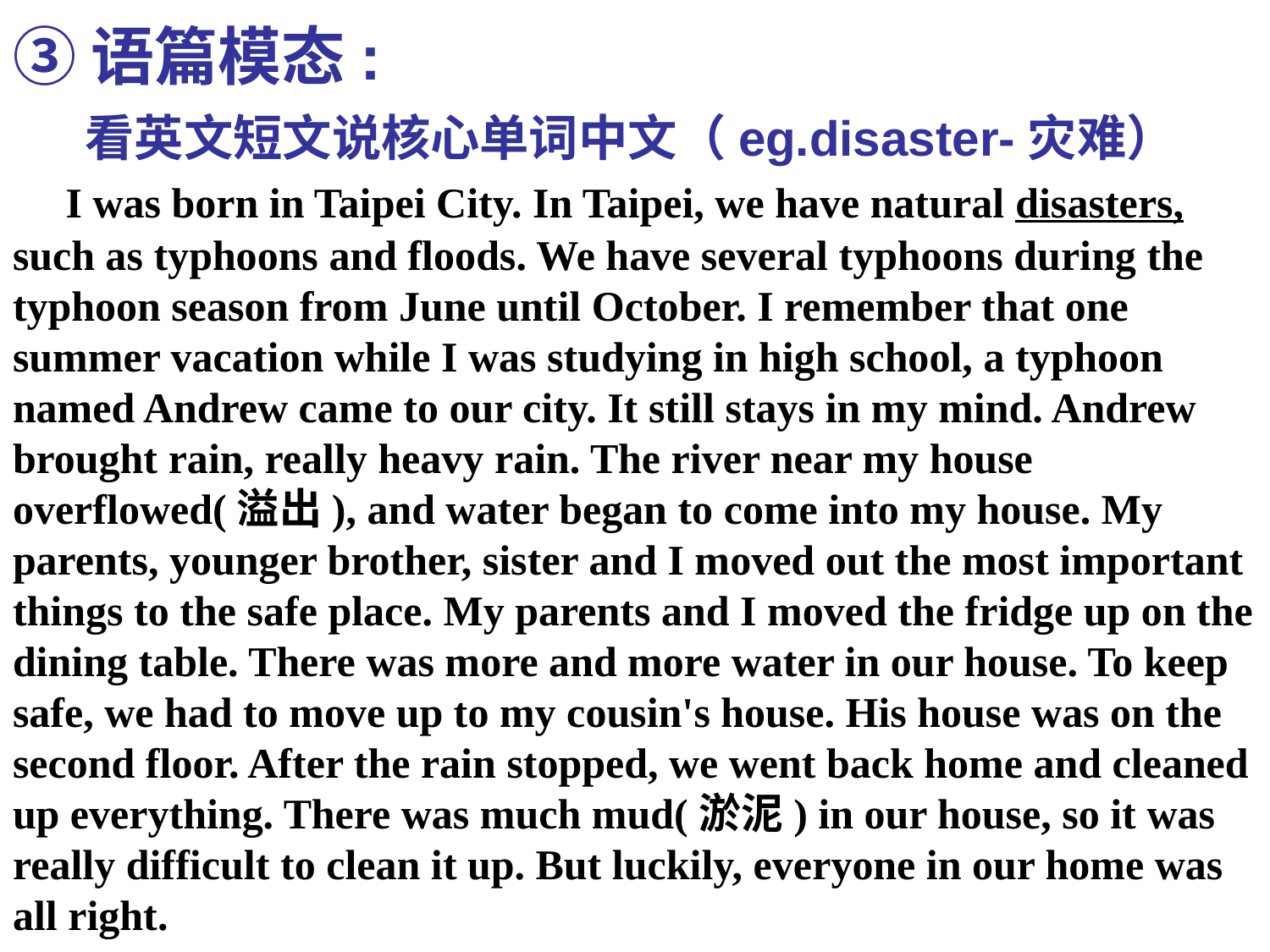

③语篇模态:
    看英文短文说核心单词中文（eg.disaster-灾难）
    I was born in Taipei City. In Taipei, we have natural disasters, such as typhoons and floods. We have several typhoons during the typhoon season from June until October. I remember that one summer vacation while I was studying in high school, a typhoon named Andrew came to our city. It still stays in my mind. Andrew brought rain, really heavy rain. The river near my house overflowed(溢出), and water began to come into my house. My parents, younger brother, sister and I moved out the most important things to the safe place. My parents and I moved the fridge up on the dining table. There was more and more water in our house. To keep safe, we had to move up to my cousin's house. His house was on the second floor. After the rain stopped, we went back home and cleaned up everything. There was much mud(淤泥) in our house, so it was really difficult to clean it up. But luckily, everyone in our home was all right.